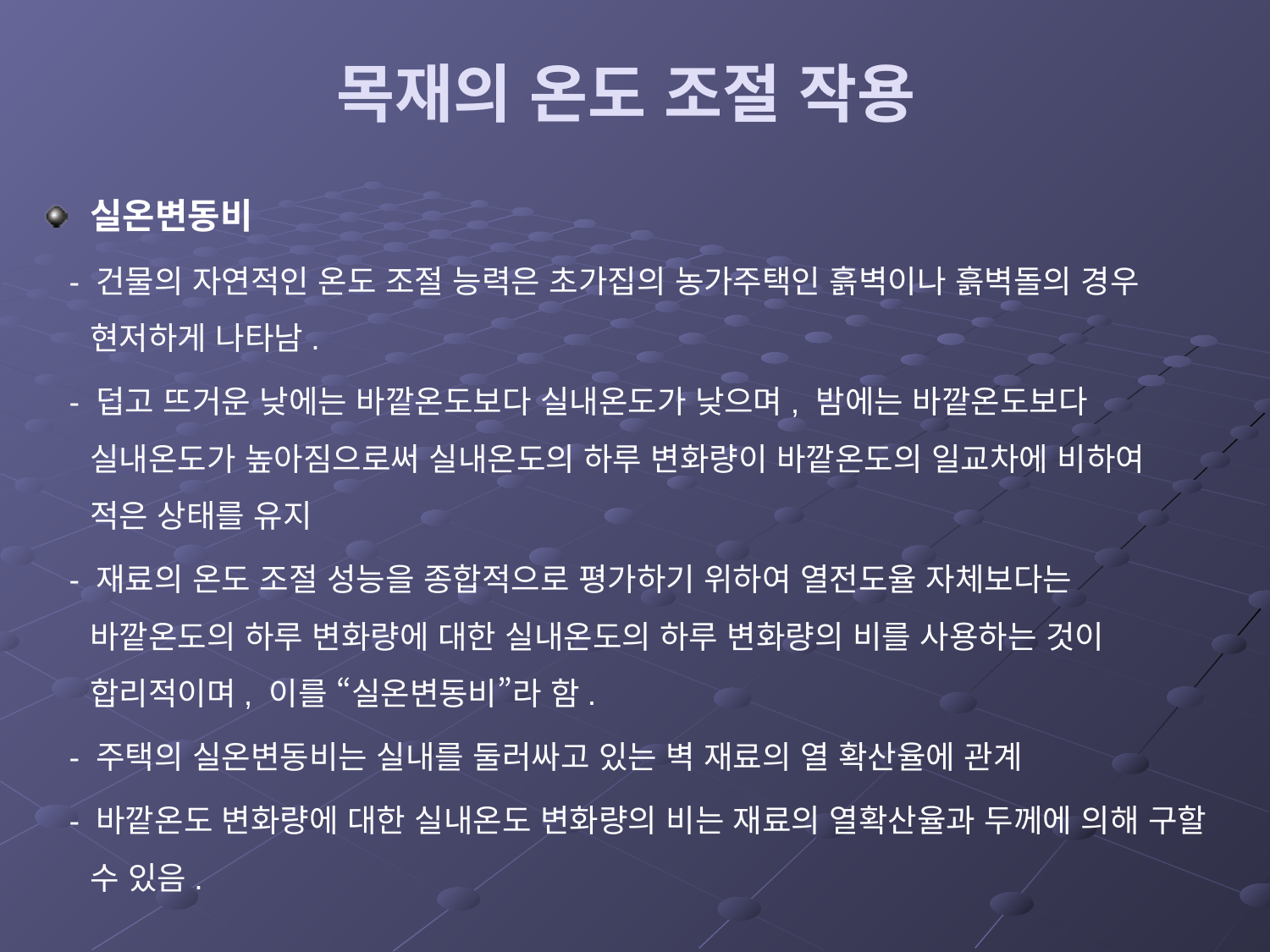

# 목재의 온도 조절 작용
실온변동비
   - 건물의 자연적인 온도 조절 능력은 초가집의 농가주택인 흙벽이나 흙벽돌의 경우 현저하게 나타남.
   - 덥고 뜨거운 낮에는 바깥온도보다 실내온도가 낮으며, 밤에는 바깥온도보다 실내온도가 높아짐으로써 실내온도의 하루 변화량이 바깥온도의 일교차에 비하여 적은 상태를 유지
   - 재료의 온도 조절 성능을 종합적으로 평가하기 위하여 열전도율 자체보다는 바깥온도의 하루 변화량에 대한 실내온도의 하루 변화량의 비를 사용하는 것이 합리적이며, 이를 “실온변동비”라 함.
   - 주택의 실온변동비는 실내를 둘러싸고 있는 벽 재료의 열 확산율에 관계
   - 바깥온도 변화량에 대한 실내온도 변화량의 비는 재료의 열확산율과 두께에 의해 구할 수 있음.